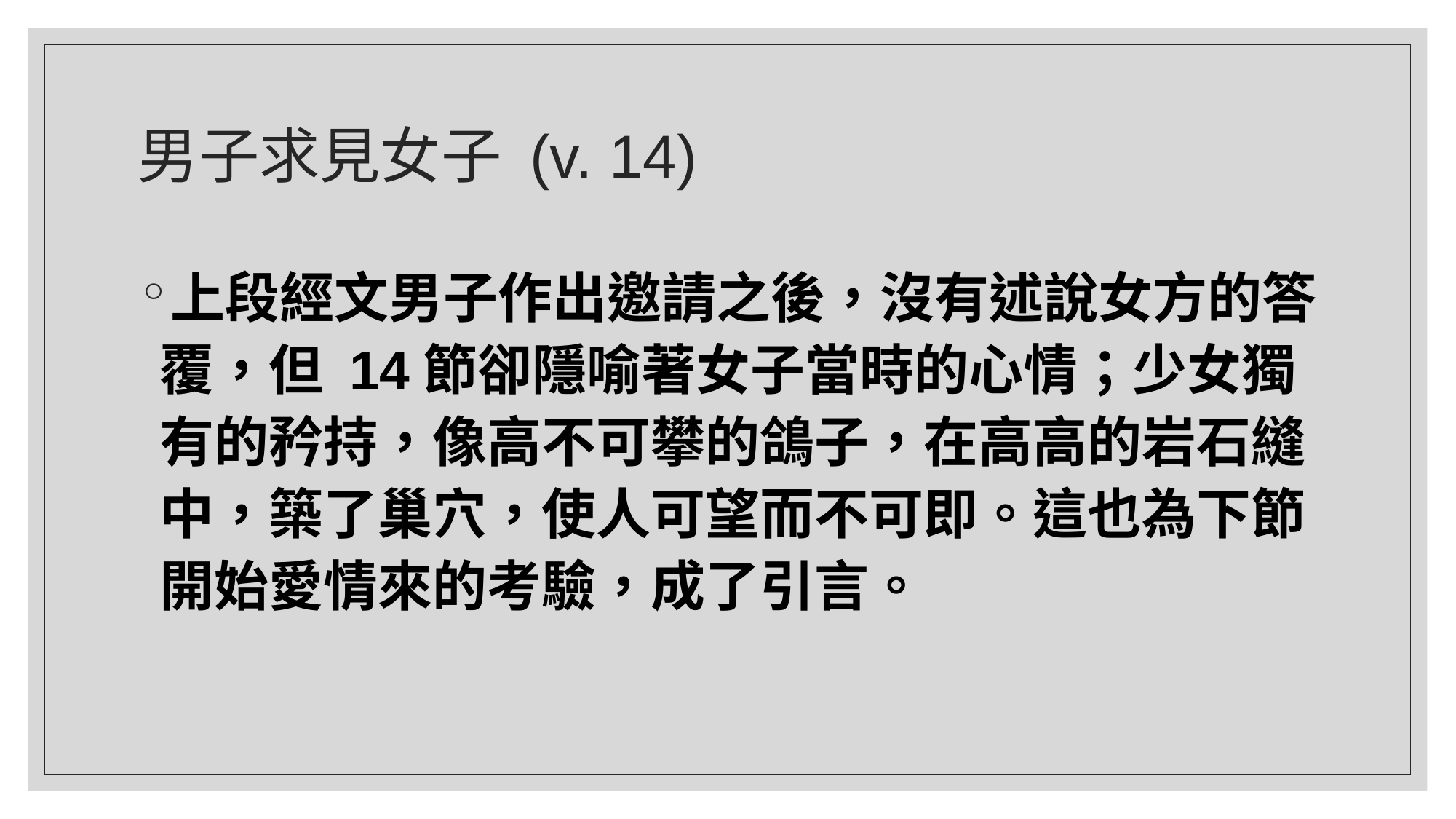

# 男子求見女子 (v. 14)
上段經文男子作出邀請之後，沒有述說女方的答覆，但 14節卻隱喻著女子當時的心情；少女獨有的矜持，像高不可攀的鴿子，在高高的岩石縫中，築了巢穴，使人可望而不可即。這也為下節開始愛情來的考驗，成了引言。